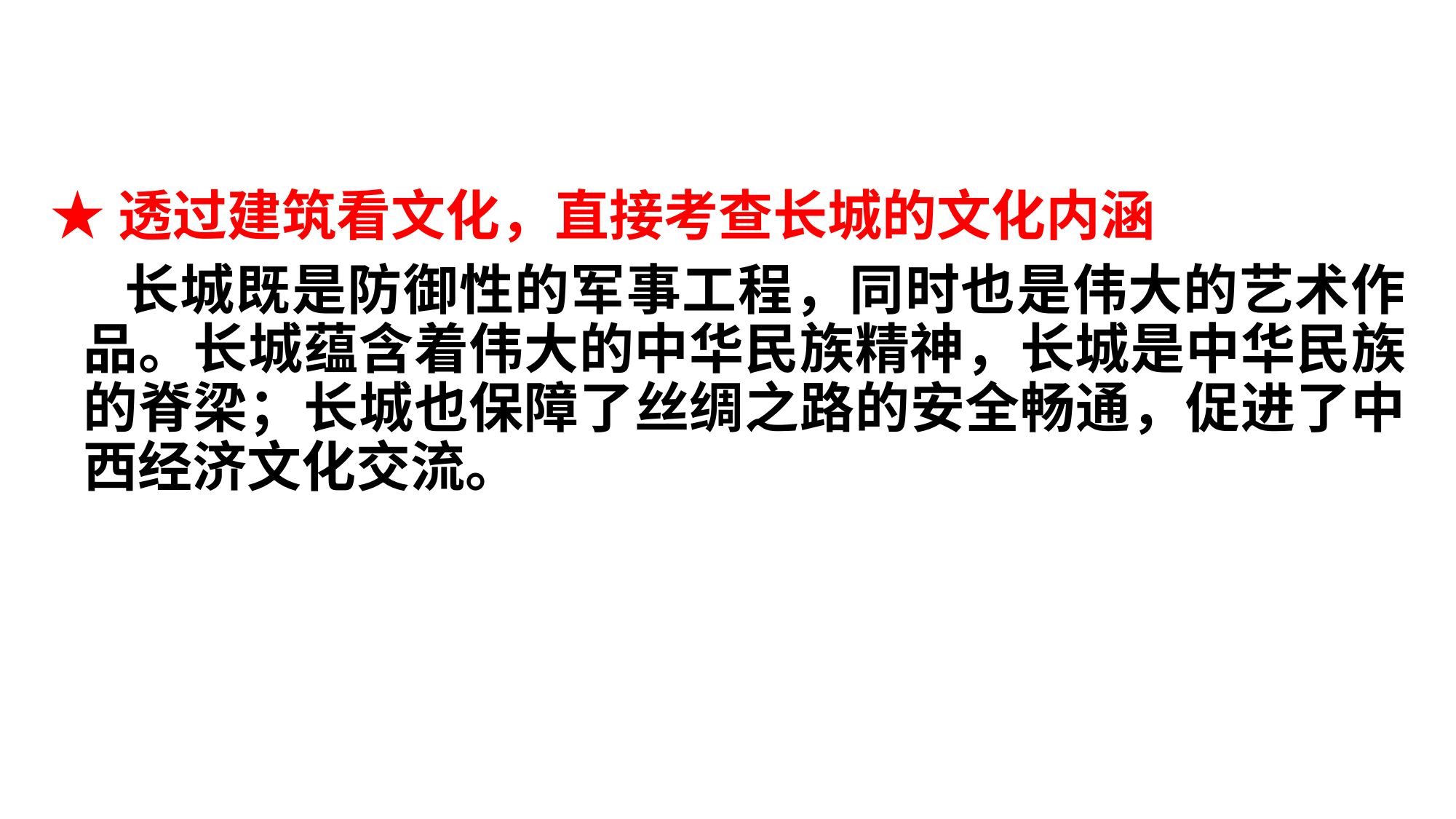

★透过建筑看文化，直接考查长城的文化内涵
	  长城既是防御性的军事工程，同时也是伟大的艺术作品。长城蕴含着伟大的中华民族精神，长城是中华民族的脊梁；长城也保障了丝绸之路的安全畅通，促进了中西经济文化交流。